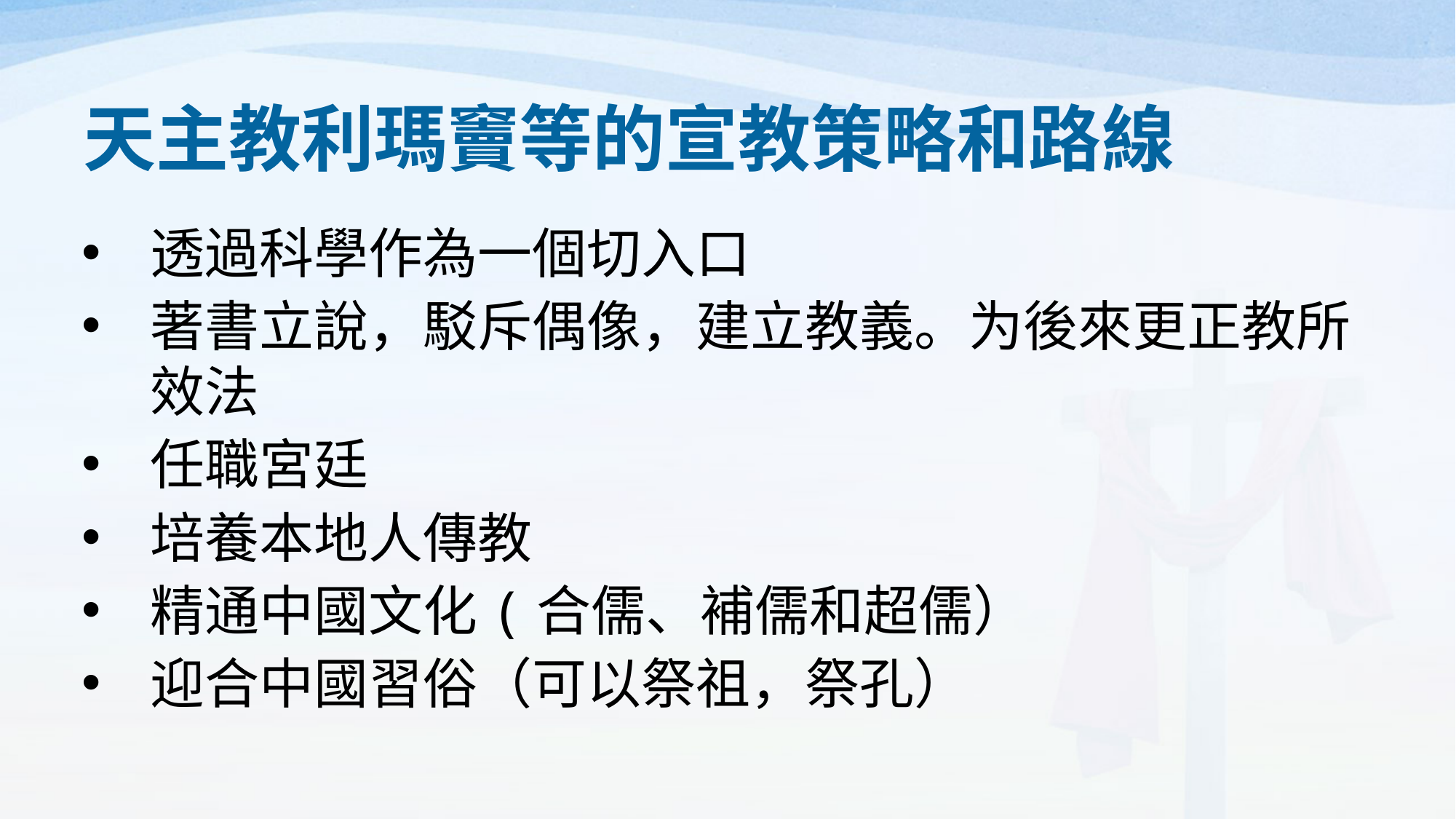

# 天主教利瑪竇等的宣教策略和路線
透過科學作為一個切入口
著書立說，駁斥偶像，建立教義。为後來更正教所效法
任職宮廷
培養本地人傳教
精通中國文化(合儒、補儒和超儒）
迎合中國習俗（可以祭祖，祭孔）